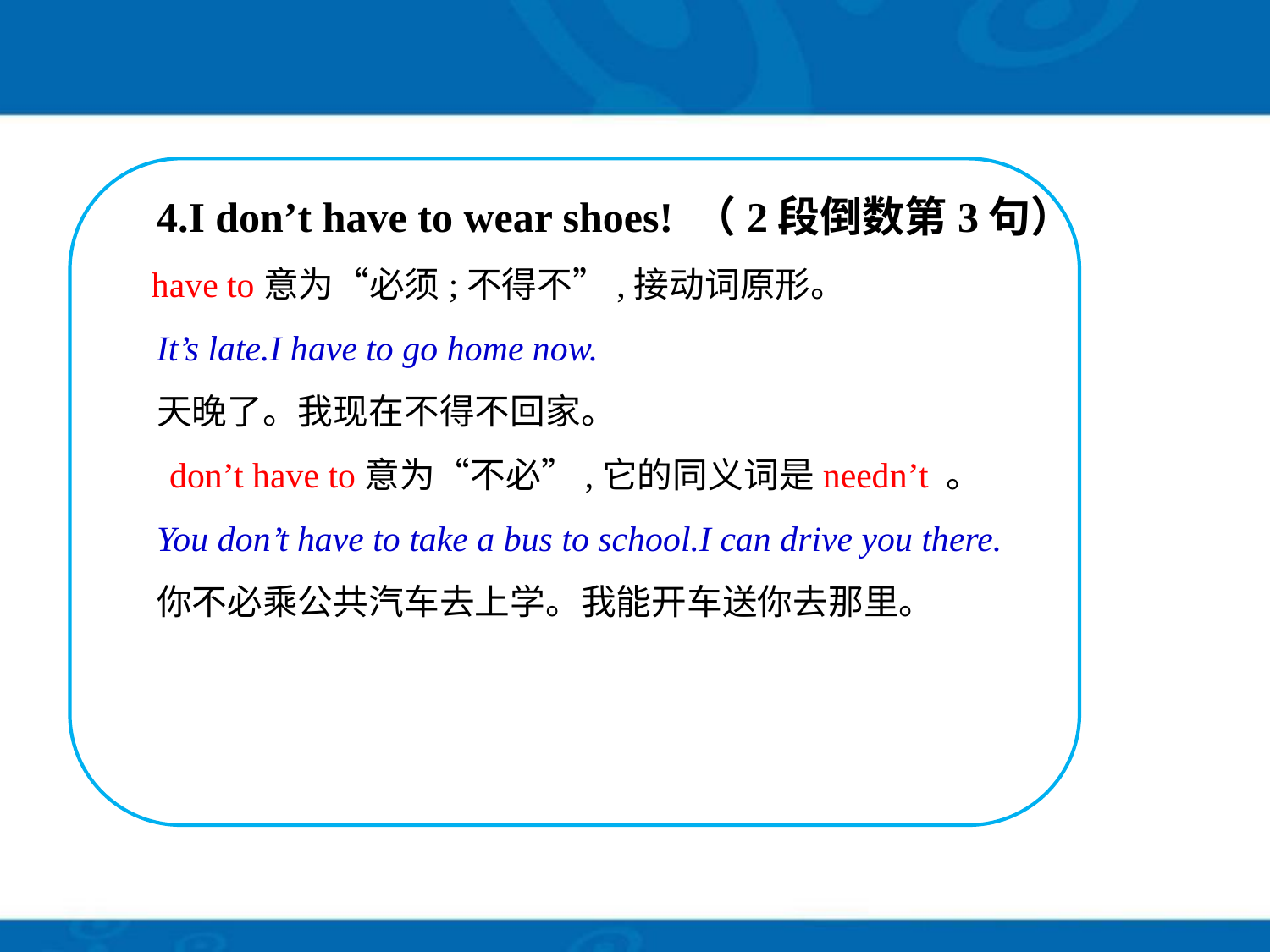

4.I don’t have to wear shoes! （2段倒数第3句）
   have to意为“必须;不得不”,接动词原形。
It’s late.I have to go home now.
天晚了。我现在不得不回家。
     don’t have to意为“不必”,它的同义词是needn’t 。
You don’t have to take a bus to school.I can drive you there.
你不必乘公共汽车去上学。我能开车送你去那里。